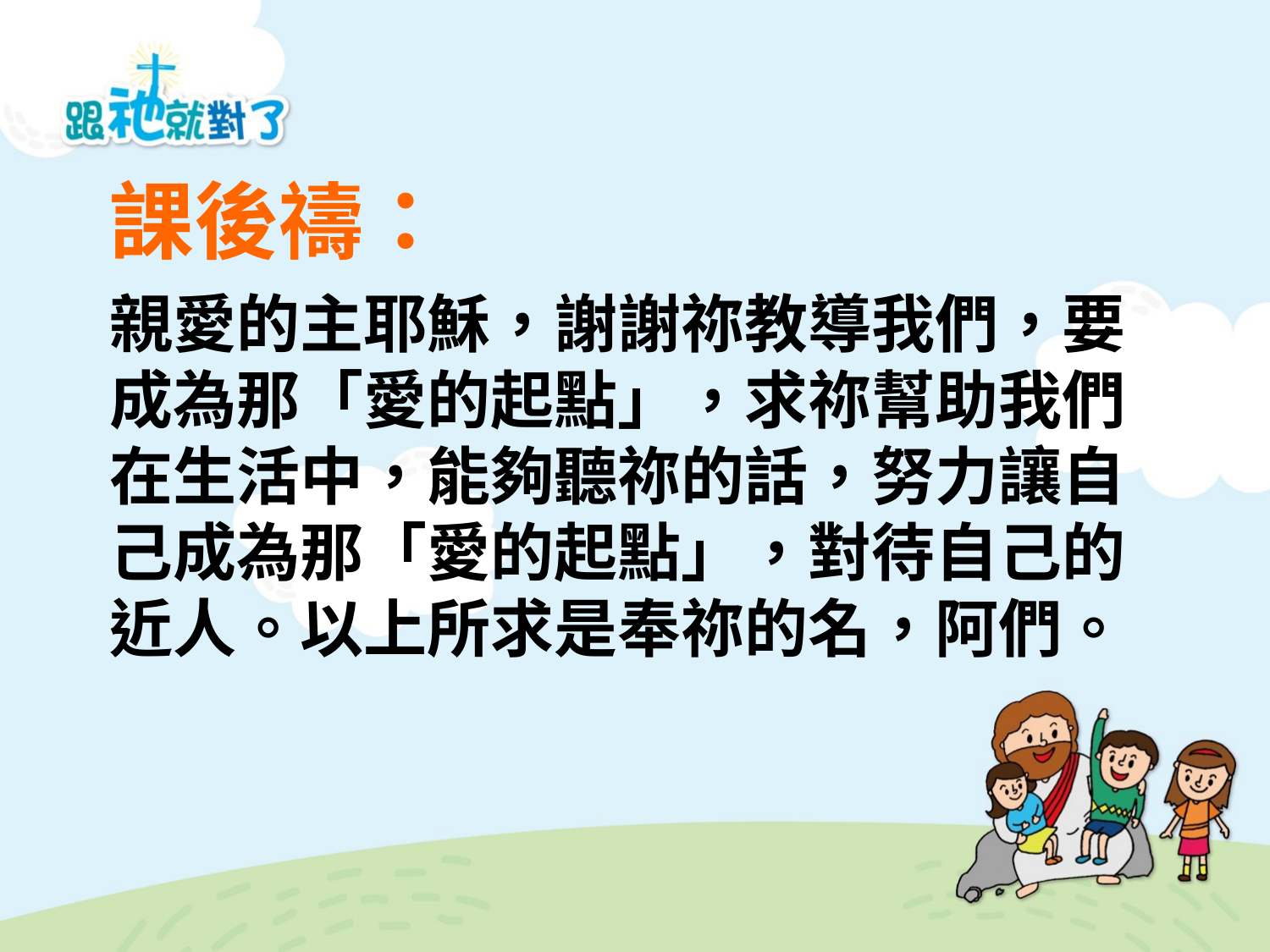

課後禱：
親愛的主耶穌，謝謝祢教導我們，要成為那「愛的起點」，求祢幫助我們在生活中，能夠聽祢的話，努力讓自己成為那「愛的起點」，對待自己的近人。以上所求是奉祢的名，阿們。